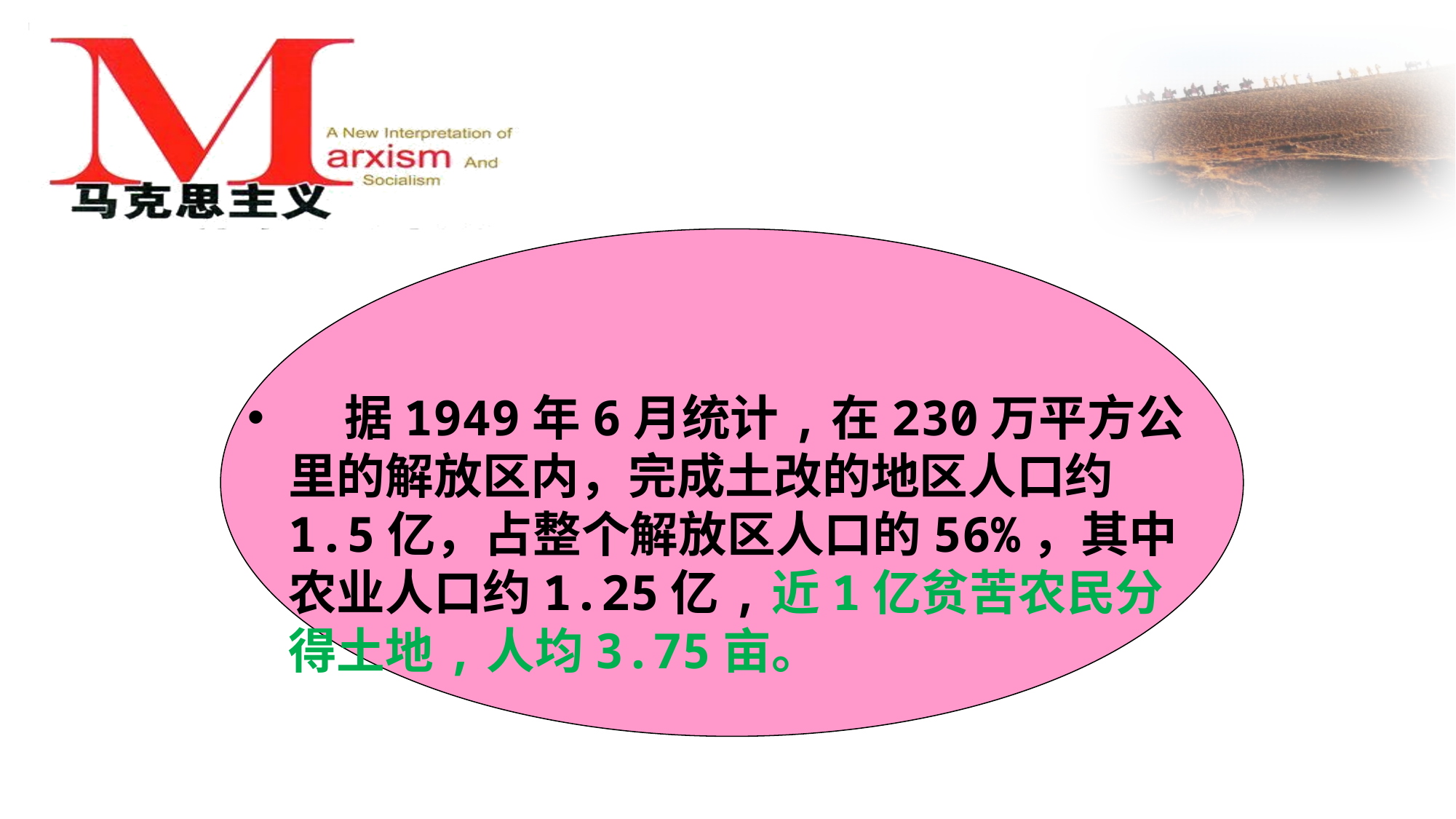

据1949年6月统计,在230万平方公里的解放区内，完成土改的地区人口约1.5亿，占整个解放区人口的56%，其中农业人口约1.25亿,近1亿贫苦农民分得土地,人均3.75亩。